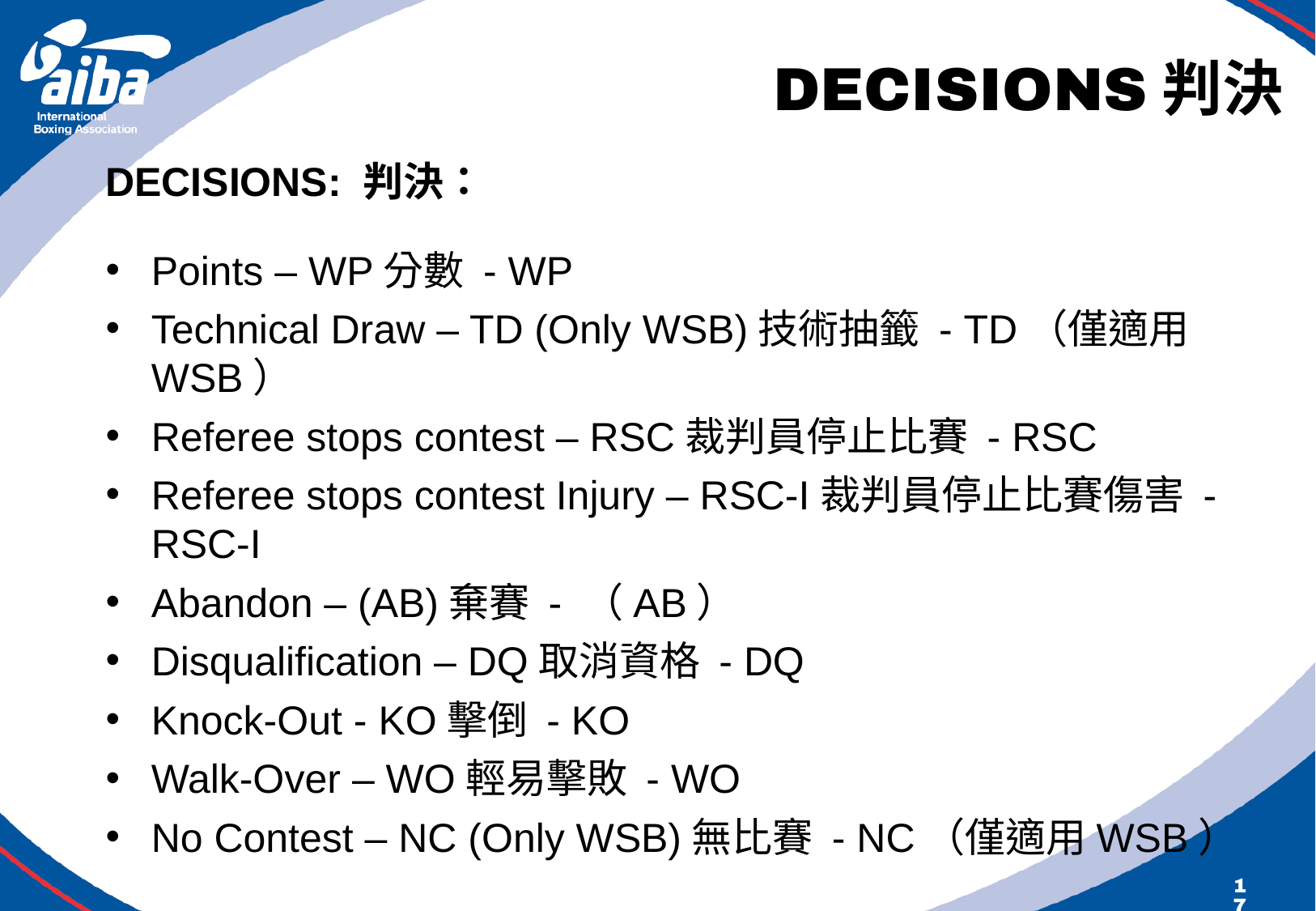

# DECISIONS判決
DECISIONS: 判決：

Points – WP分數 - WP
Technical Draw – TD (Only WSB)技術抽籤 - TD（僅適用WSB）
Referee stops contest – RSC裁判員停止比賽 - RSC
Referee stops contest Injury – RSC-I裁判員停止比賽傷害 - RSC-I
Abandon – (AB)棄賽 - （AB）
Disqualification – DQ取消資格 - DQ
Knock-Out - KO擊倒 - KO
Walk-Over – WO輕易擊敗 - WO
No Contest – NC (Only WSB)無比賽 - NC（僅適用WSB）

174